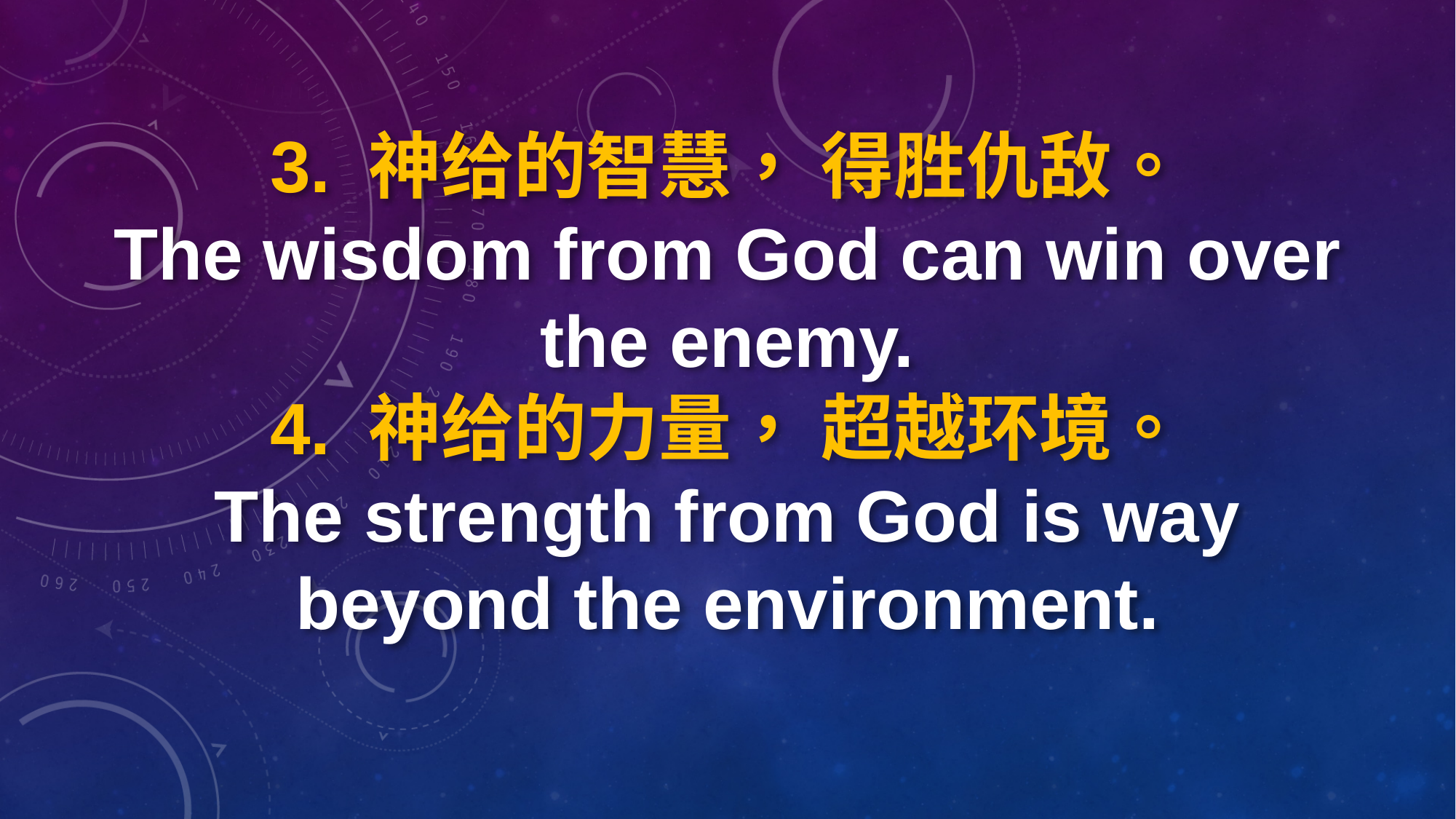

3. 神给的智慧， 得胜仇敌。
The wisdom from God can win over the enemy.
4. 神给的力量， 超越环境。
The strength from God is way beyond the environment.